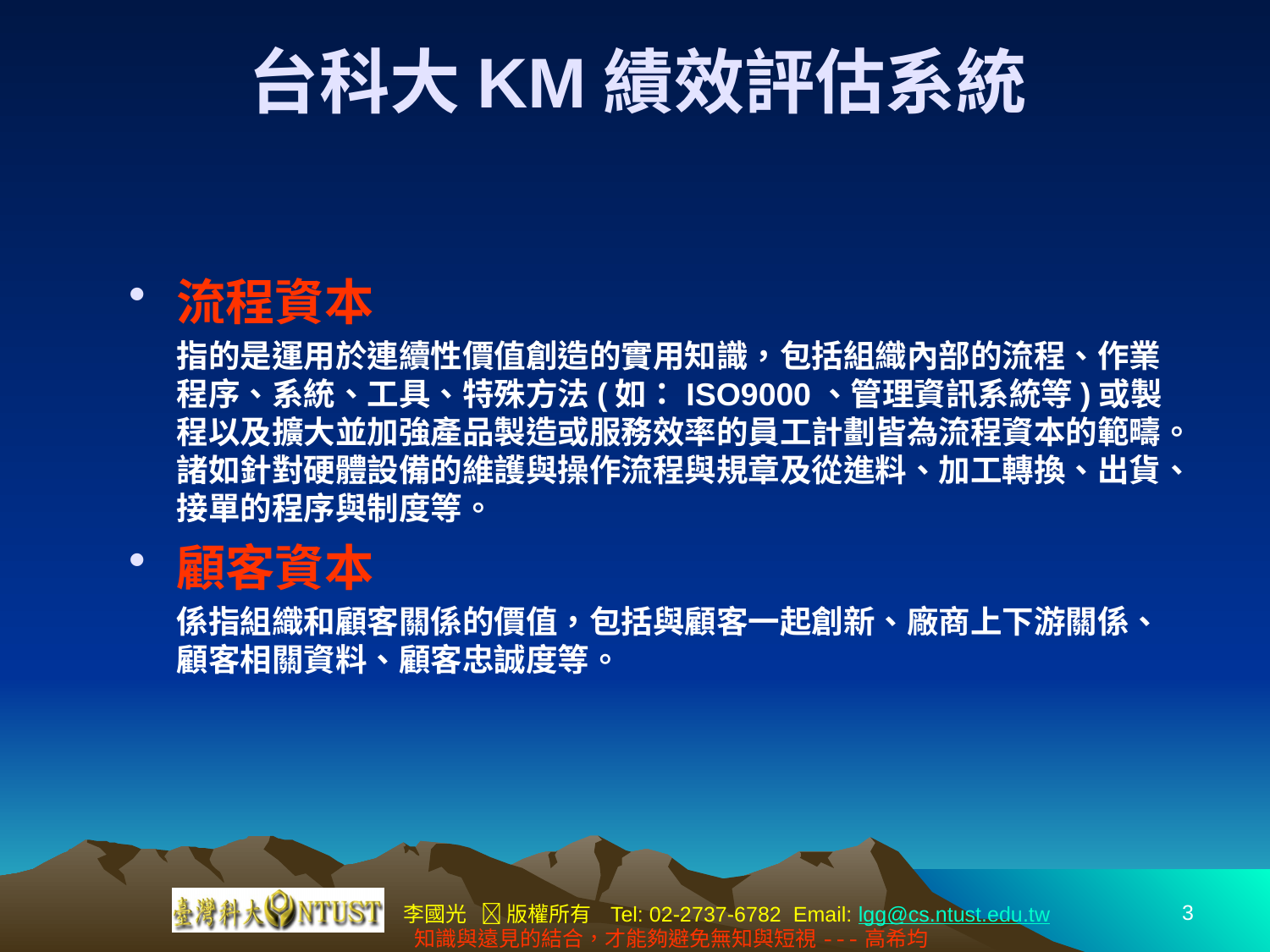

# 台科大KM績效評估系統
流程資本
	指的是運用於連續性價值創造的實用知識，包括組織內部的流程、作業程序、系統、工具、特殊方法(如：ISO9000、管理資訊系統等)或製程以及擴大並加強產品製造或服務效率的員工計劃皆為流程資本的範疇。諸如針對硬體設備的維護與操作流程與規章及從進料、加工轉換、出貨、接單的程序與制度等。
顧客資本
	係指組織和顧客關係的價值，包括與顧客一起創新、廠商上下游關係、顧客相關資料、顧客忠誠度等。

3